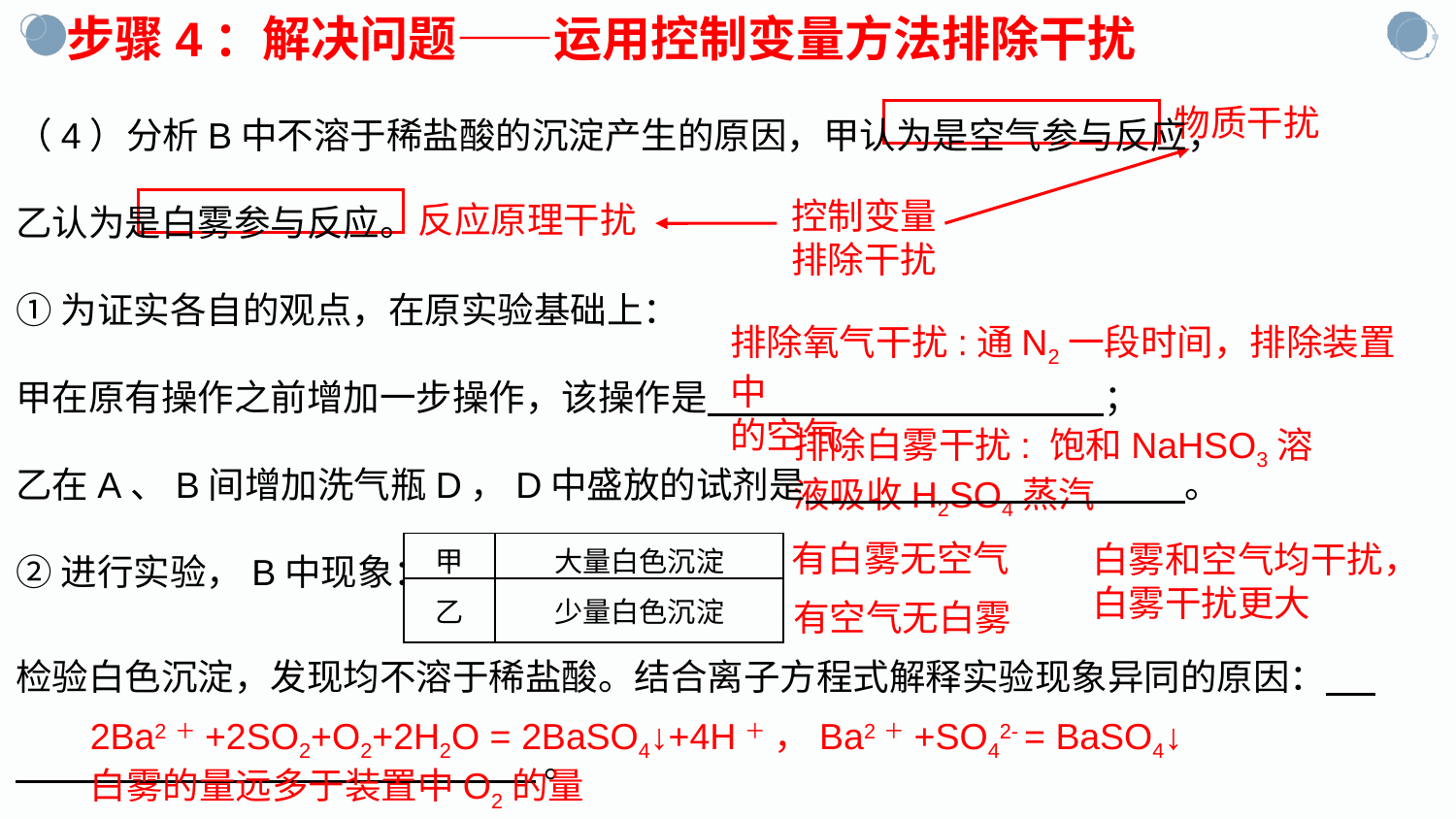

步骤4：解决问题——运用控制变量方法排除干扰
（4）分析B中不溶于稀盐酸的沉淀产生的原因，甲认为是空气参与反应，
乙认为是白雾参与反应。
①为证实各自的观点，在原实验基础上：
甲在原有操作之前增加一步操作，该操作是                                                ；
乙在A、B间增加洗气瓶D，D中盛放的试剂是                                              。
②进行实验，B中现象：
检验白色沉淀，发现均不溶于稀盐酸。结合离子方程式解释实验现象异同的原因：

                                                               。

物质干扰

控制变量排除干扰

反应原理干扰
排除氧气干扰:通N2一段时间，排除装置中
的空气
排除白雾干扰: 饱和NaHSO3溶液吸收H2SO4蒸汽

有白雾无空气
白雾和空气均干扰，
白雾干扰更大
| 甲 | 大量白色沉淀 |
| --- | --- |
| 乙 | 少量白色沉淀 |
有空气无白雾
2Ba2＋+2SO2+O2+2H2O = 2BaSO4↓+4H＋ ，Ba2＋+SO42- = BaSO4↓
白雾的量远多于装置中O2的量